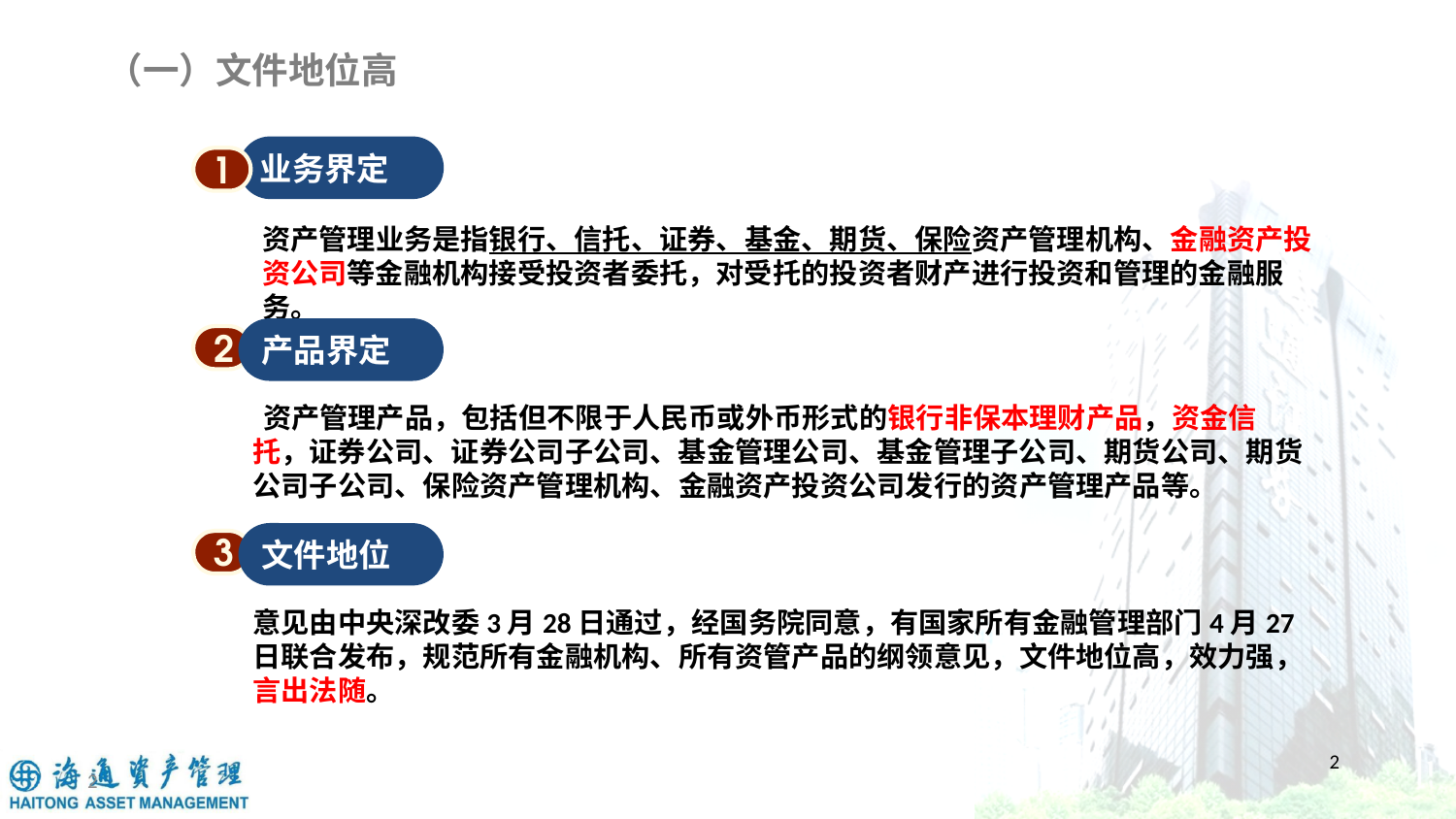

（一）文件地位高

业务界定
1
资产管理业务是指银行、信托、证券、基金、期货、保险资产管理机构、金融资产投资公司等金融机构接受投资者委托，对受托的投资者财产进行投资和管理的金融服务。
产品界定
2
 资产管理产品，包括但不限于人民币或外币形式的银行非保本理财产品，资金信托，证券公司、证券公司子公司、基金管理公司、基金管理子公司、期货公司、期货公司子公司、保险资产管理机构、金融资产投资公司发行的资产管理产品等。

文件地位
3
意见由中央深改委3月28日通过，经国务院同意，有国家所有金融管理部门4月27日联合发布，规范所有金融机构、所有资管产品的纲领意见，文件地位高，效力强，言出法随。
2
2